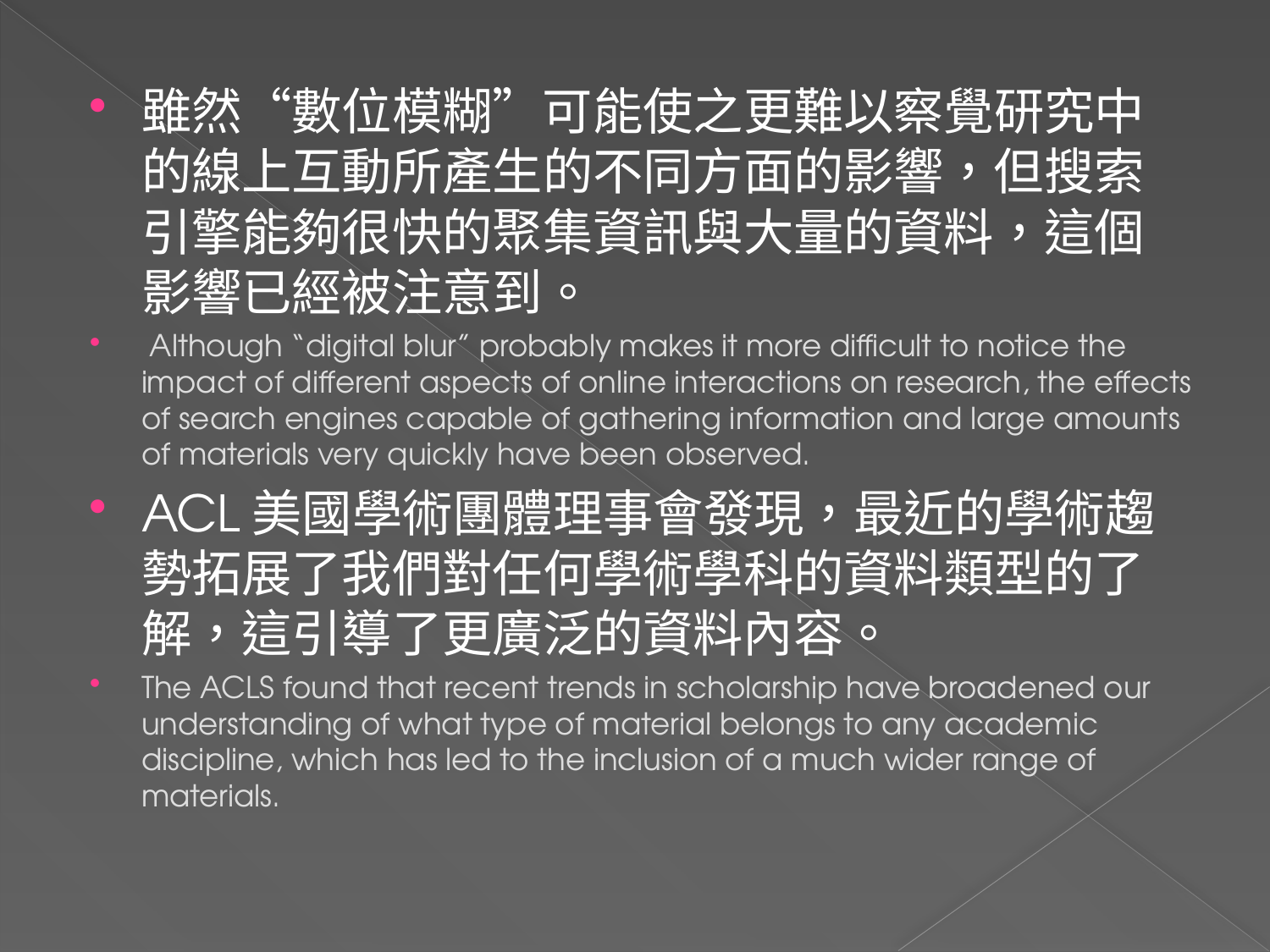

雖然“數位模糊”可能使之更難以察覺研究中的線上互動所產生的不同方面的影響，但搜索引擎能夠很快的聚集資訊與大量的資料，這個影響已經被注意到。
 Although “digital blur” probably makes it more difficult to notice the impact of different aspects of online interactions on research, the effects of search engines capable of gathering information and large amounts of materials very quickly have been observed.
ACL美國學術團體理事會發現，最近的學術趨勢拓展了我們對任何學術學科的資料類型的了解，這引導了更廣泛的資料內容。
The ACLS found that recent trends in scholarship have broadened our understanding of what type of material belongs to any academic discipline, which has led to the inclusion of a much wider range of materials.